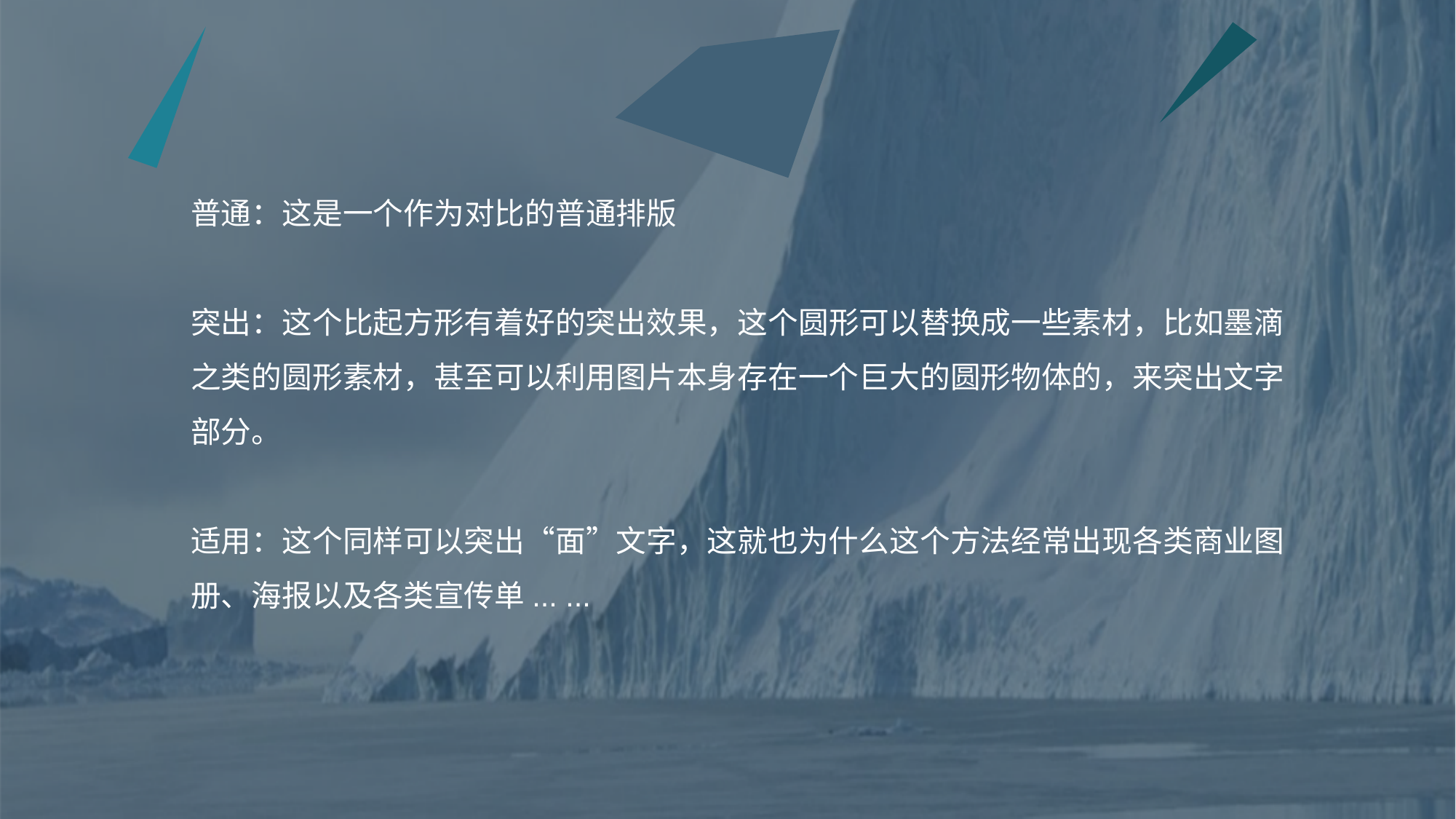

普通：这是一个作为对比的普通排版

突出：这个比起方形有着好的突出效果，这个圆形可以替换成一些素材，比如墨滴之类的圆形素材，甚至可以利用图片本身存在一个巨大的圆形物体的，来突出文字部分。

适用：这个同样可以突出“面”文字，这就也为什么这个方法经常出现各类商业图册、海报以及各类宣传单... ...